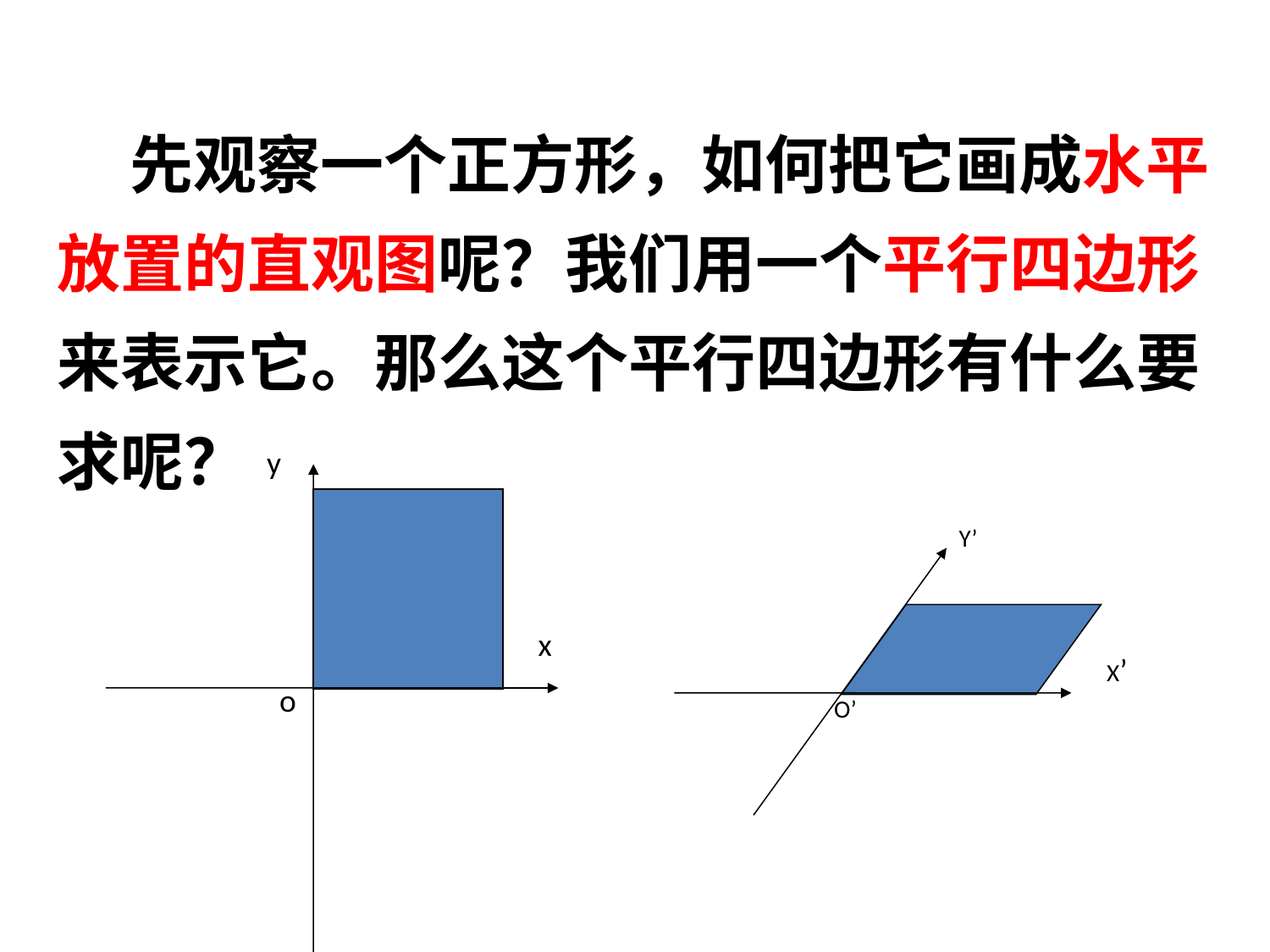

先观察一个正方形，如何把它画成水平放置的直观图呢？我们用一个平行四边形来表示它。那么这个平行四边形有什么要求呢？
y

o
x

Y’

X’
O’